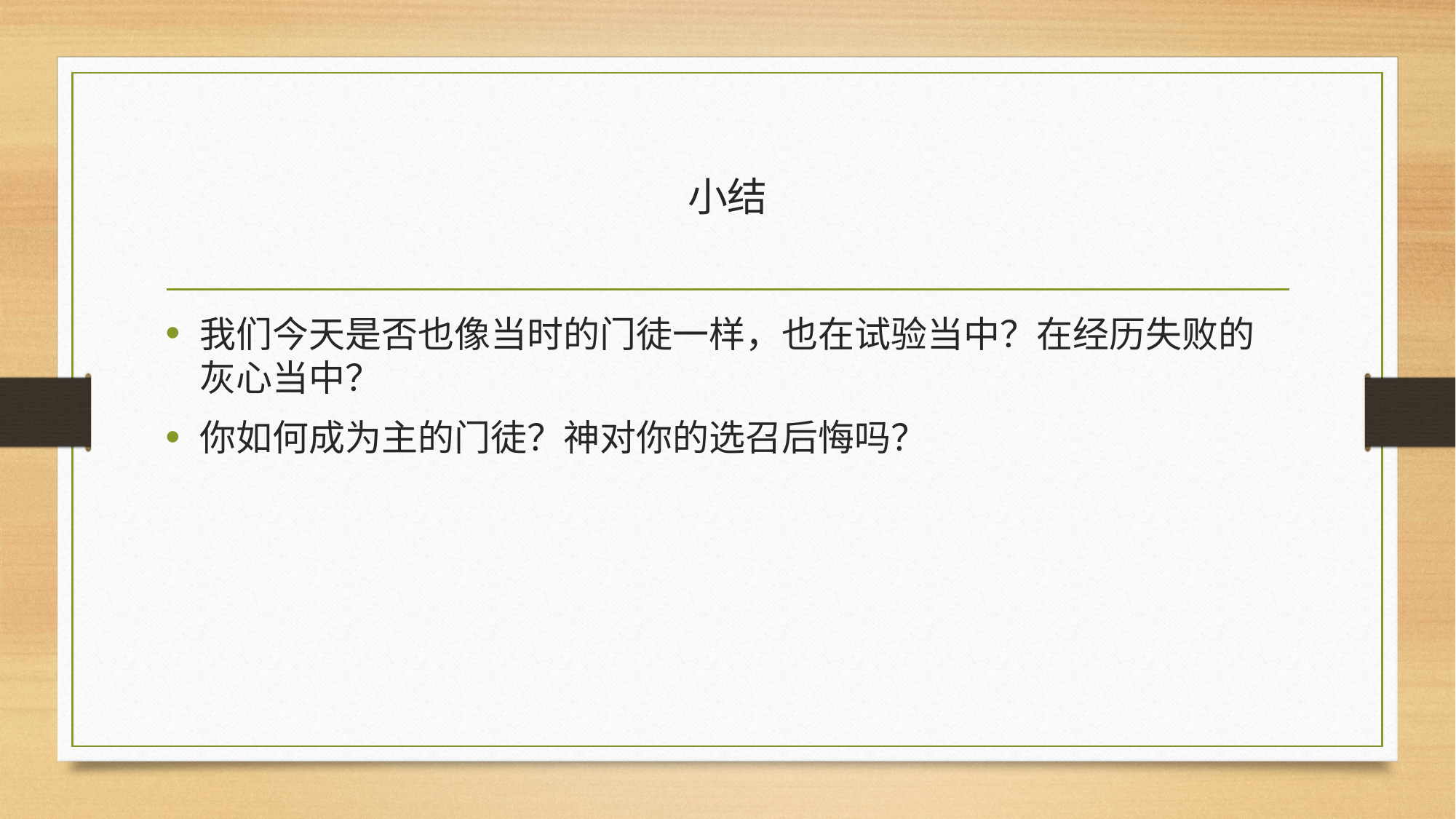

# 小结
我们今天是否也像当时的门徒一样，也在试验当中？在经历失败的灰心当中？
你如何成为主的门徒？神对你的选召后悔吗？